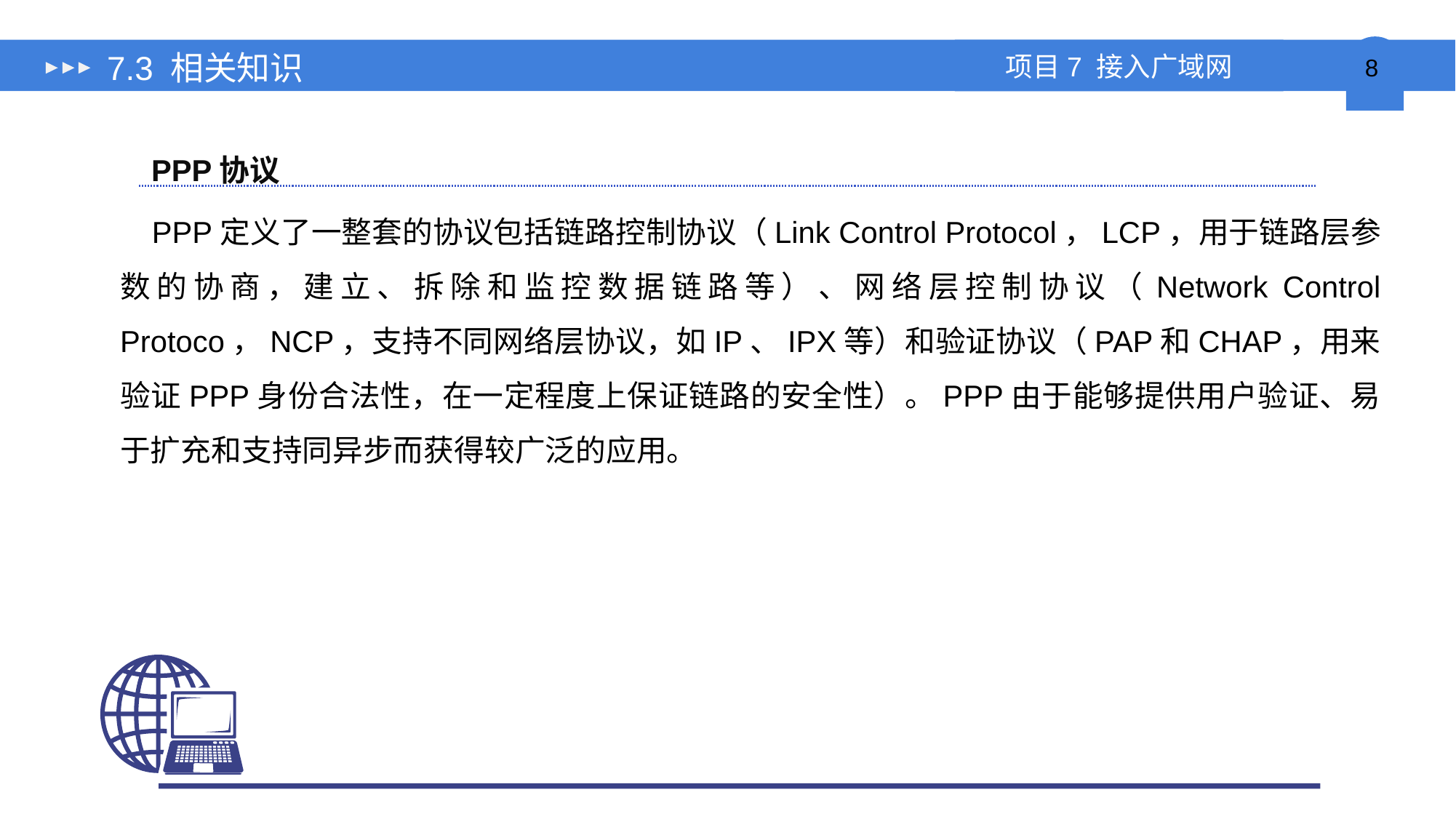

# 7.3 相关知识
PPP协议

PPP定义了一整套的协议包括链路控制协议（Link Control Protocol，LCP，用于链路层参数的协商，建立、拆除和监控数据链路等）、网络层控制协议（Network Control Protoco，NCP，支持不同网络层协议，如IP、IPX等）和验证协议（PAP和CHAP，用来验证PPP身份合法性，在一定程度上保证链路的安全性）。PPP由于能够提供用户验证、易于扩充和支持同异步而获得较广泛的应用。